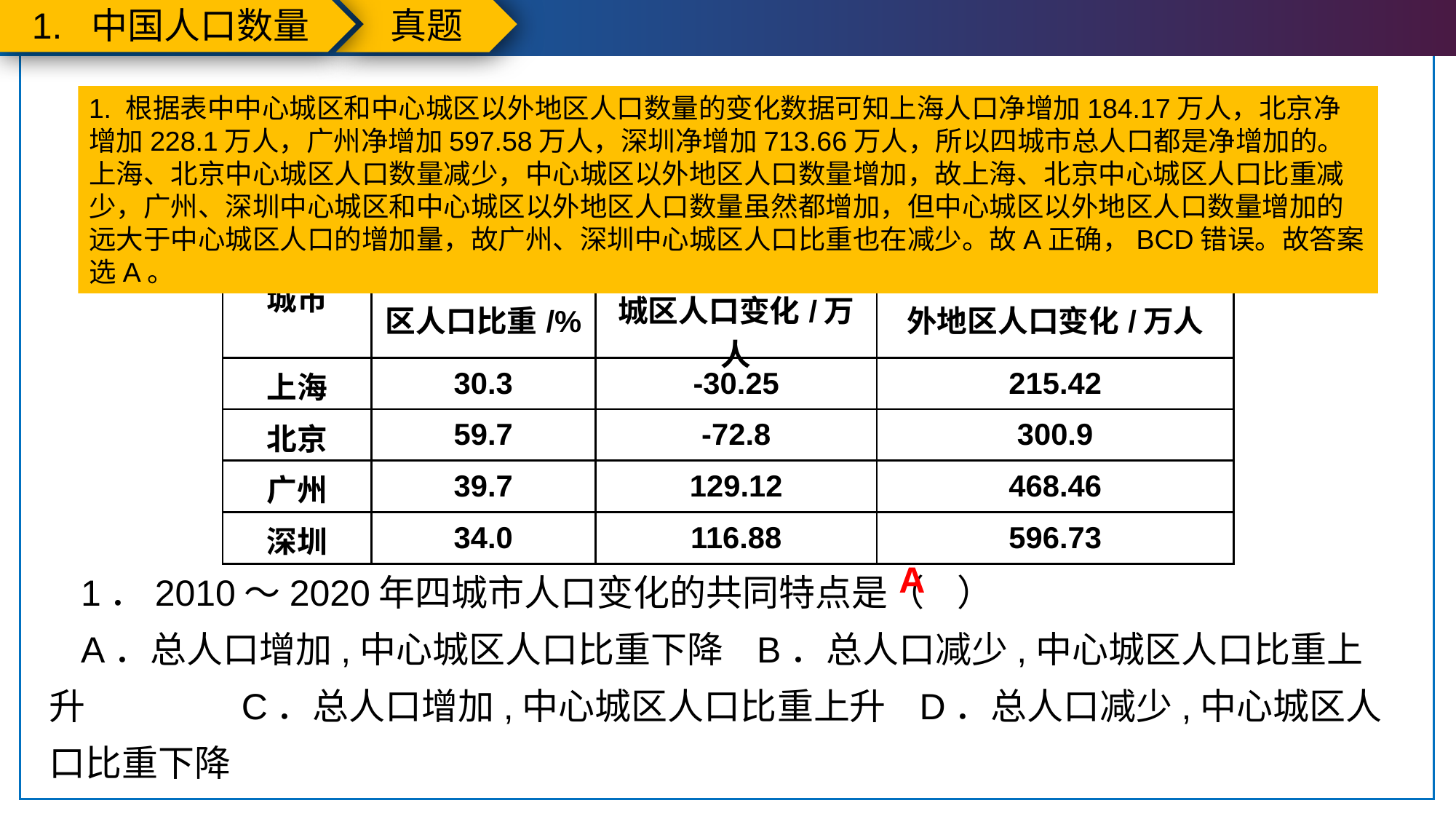

1.  中国人口数量
真题
中心城区通常为城市中人口最密集的区域。下表数据显示上海、北京、广州、深圳四城市2010年中心城区人口比重及2010～2020年中心城区和中心城区以外地区人口数量的变化。据此完成下面小题。
1. 根据表中中心城区和中心城区以外地区人口数量的变化数据可知上海人口净增加184.17万人，北京净增加228.1万人，广州净增加597.58万人，深圳净增加713.66万人，所以四城市总人口都是净增加的。上海、北京中心城区人口数量减少，中心城区以外地区人口数量增加，故上海、北京中心城区人口比重减少，广州、深圳中心城区和中心城区以外地区人口数量虽然都增加，但中心城区以外地区人口数量增加的远大于中心城区人口的增加量，故广州、深圳中心城区人口比重也在减少。故A正确，BCD错误。故答案选A。
| 城市 | 2010年中心城区人口比重/% | 2010-2020年中心城区人口变化/万人 | 2010-2020年中心城区以外地区人口变化/万人 |
| --- | --- | --- | --- |
| 上海 | 30.3 | -30.25 | 215.42 |
| 北京 | 59.7 | -72.8 | 300.9 |
| 广州 | 39.7 | 129.12 | 468.46 |
| 深圳 | 34.0 | 116.88 | 596.73 |

1．2010～2020年四城市人口变化的共同特点是（    ）
A．总人口增加,中心城区人口比重下降   B．总人口减少,中心城区人口比重上升                  C．总人口增加,中心城区人口比重上升   D．总人口减少,中心城区人口比重下降

A